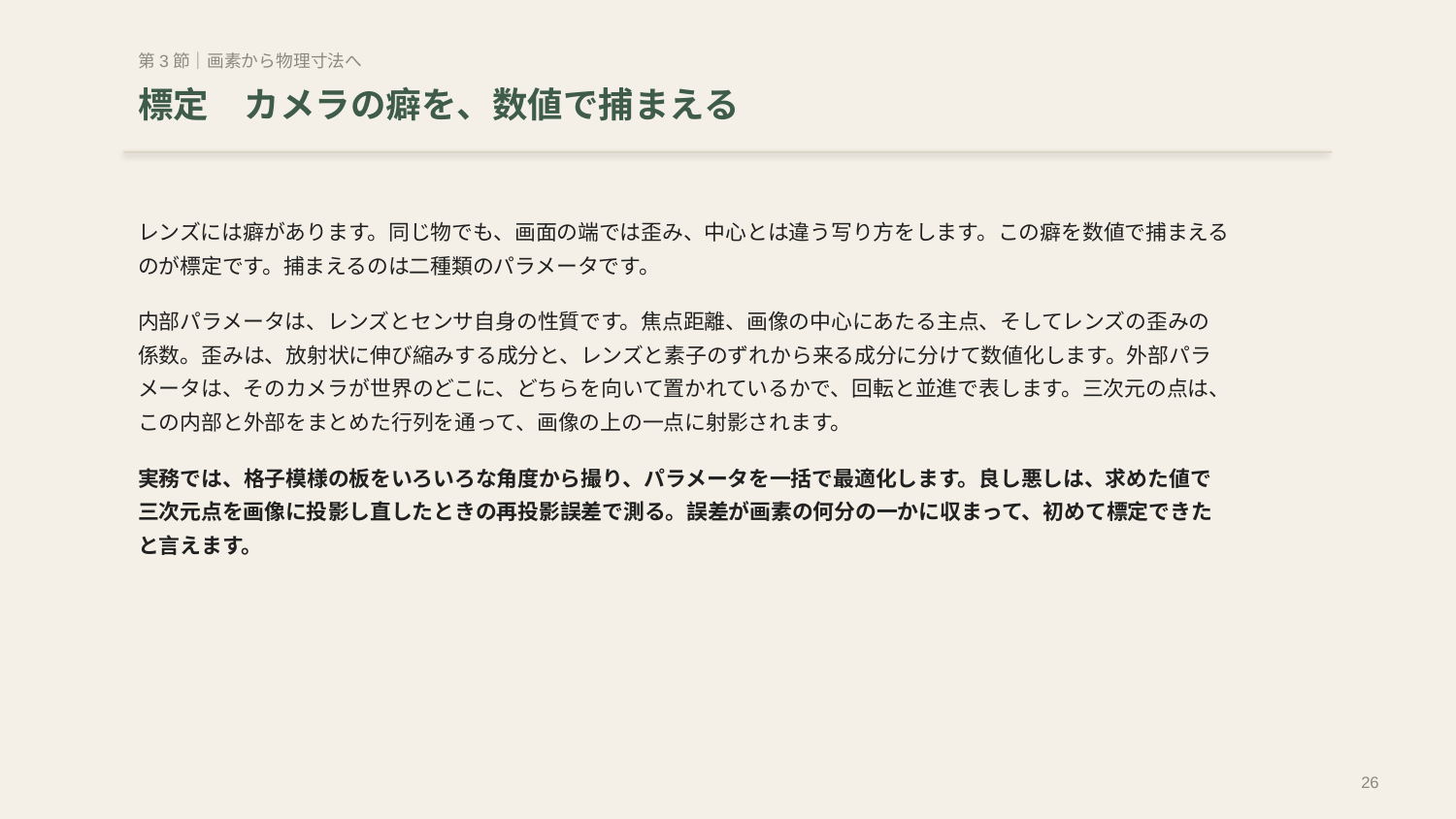

第3節｜画素から物理寸法へ
標定　カメラの癖を、数値で捕まえる

レンズには癖があります。同じ物でも、画面の端では歪み、中心とは違う写り方をします。この癖を数値で捕まえるのが標定です。捕まえるのは二種類のパラメータです。
内部パラメータは、レンズとセンサ自身の性質です。焦点距離、画像の中心にあたる主点、そしてレンズの歪みの係数。歪みは、放射状に伸び縮みする成分と、レンズと素子のずれから来る成分に分けて数値化します。外部パラメータは、そのカメラが世界のどこに、どちらを向いて置かれているかで、回転と並進で表します。三次元の点は、この内部と外部をまとめた行列を通って、画像の上の一点に射影されます。
実務では、格子模様の板をいろいろな角度から撮り、パラメータを一括で最適化します。良し悪しは、求めた値で三次元点を画像に投影し直したときの再投影誤差で測る。誤差が画素の何分の一かに収まって、初めて標定できたと言えます。
26